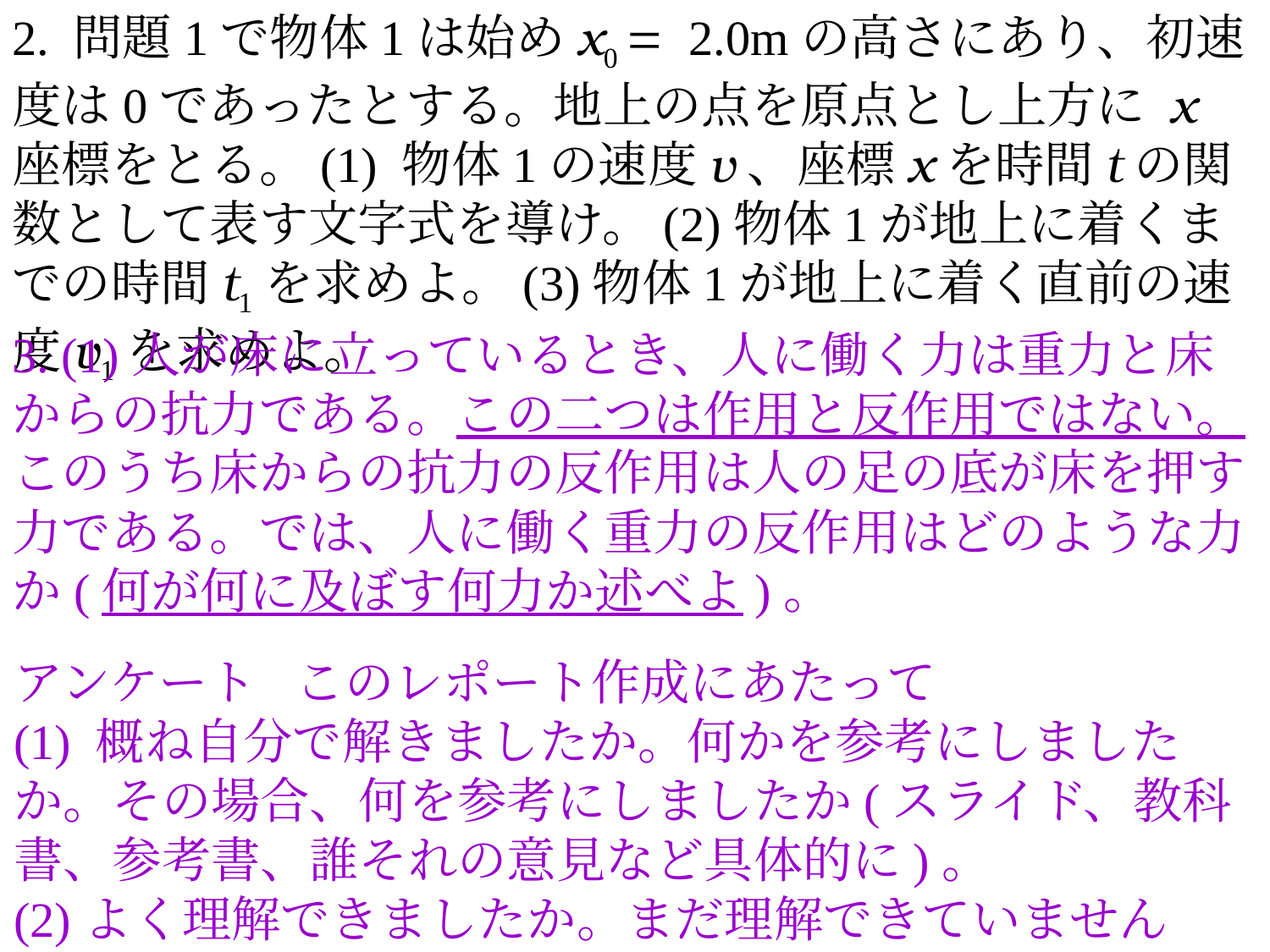

2. 問題1で物体1は始めx0 = 2.0mの高さにあり、初速度は0であったとする。地上の点を原点とし上方に x 座標をとる。(1) 物体1の速度v、座標xを時間tの関数として表す文字式を導け。(2)物体1が地上に着くまでの時間t1を求めよ。(3)物体1が地上に着く直前の速度v1を求めよ。
3. (1)人が床に立っているとき、人に働く力は重力と床からの抗力である。この二つは作用と反作用ではない。このうち床からの抗力の反作用は人の足の底が床を押す力である。では、人に働く重力の反作用はどのような力か(何が何に及ぼす何力か述べよ)。

アンケート   このレポート作成にあたって
(1) 概ね自分で解きましたか。何かを参考にしましたか。その場合、何を参考にしましたか(スライド、教科書、参考書、誰それの意見など具体的に)。
(2)よく理解できましたか。まだ理解できていませんか。